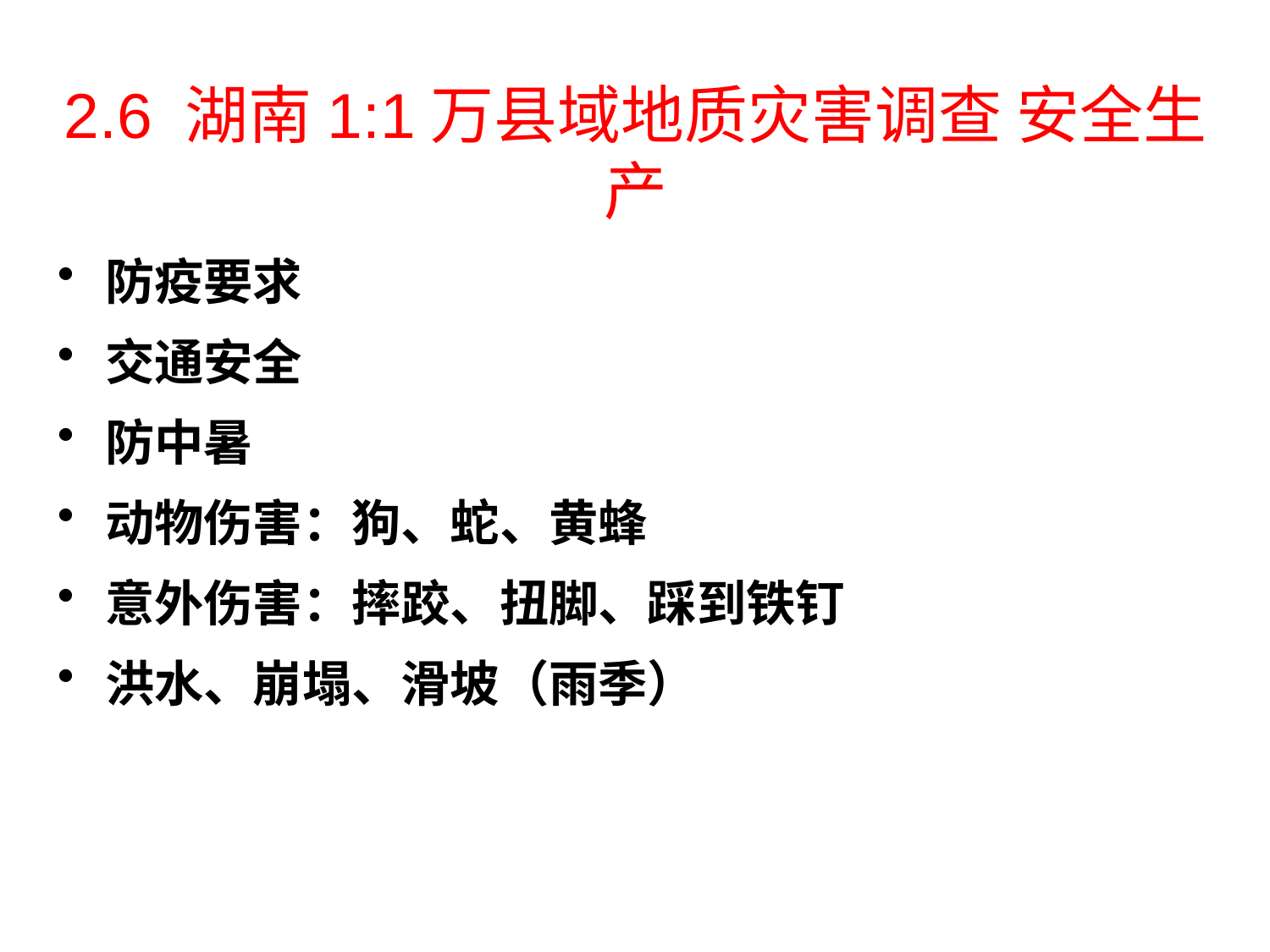

# 2.6 湖南1:1万县域地质灾害调查 安全生产
防疫要求
交通安全
防中暑
动物伤害：狗、蛇、黄蜂
意外伤害：摔跤、扭脚、踩到铁钉
洪水、崩塌、滑坡（雨季）